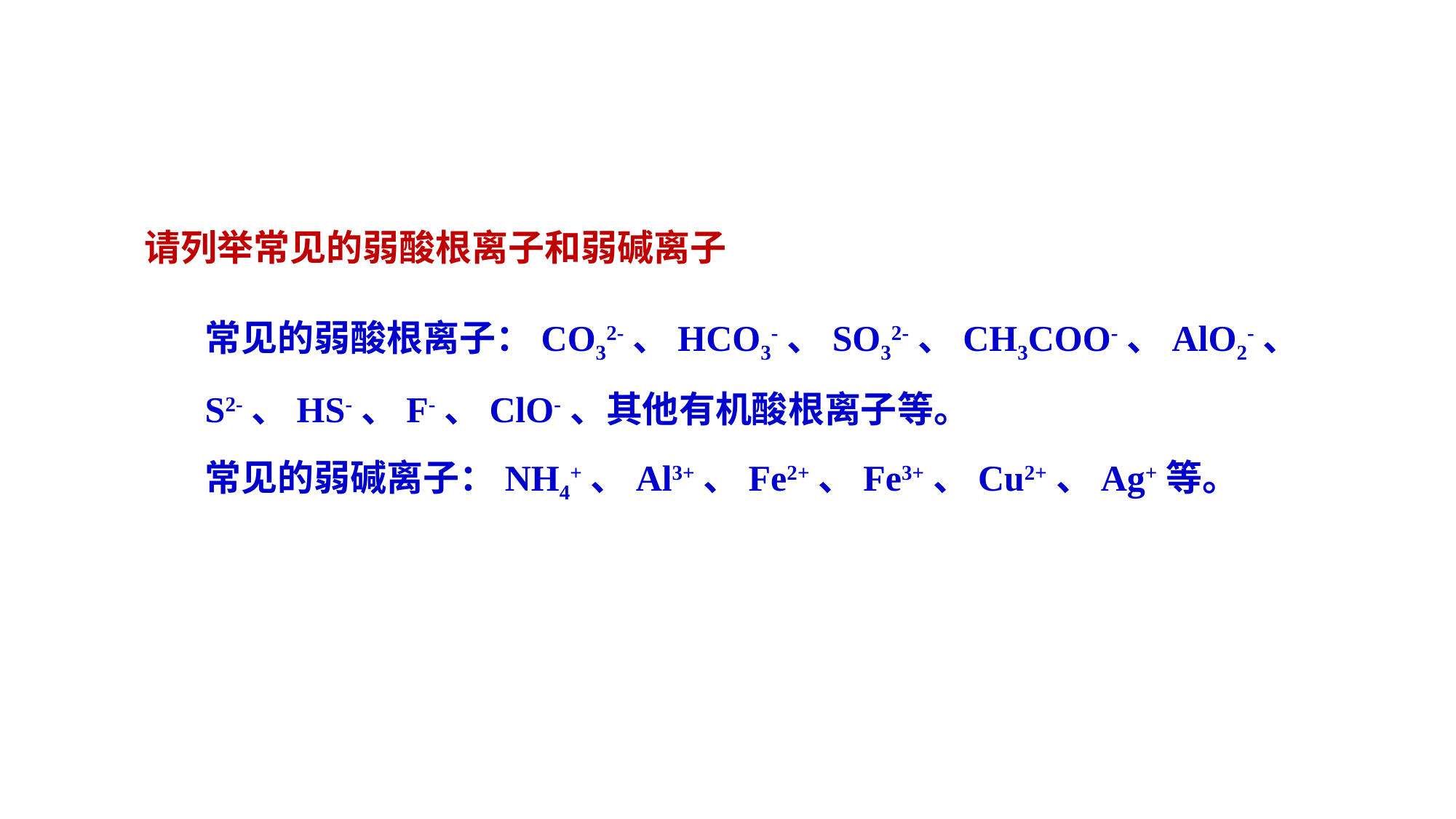

请列举常见的弱酸根离子和弱碱离子
常见的弱酸根离子：CO32-、HCO3-、SO32-、CH3COO-、AlO2-、S2-、HS-、F-、ClO-、其他有机酸根离子等。
常见的弱碱离子：NH4+、Al3+、Fe2+、Fe3+、Cu2+、Ag+等。